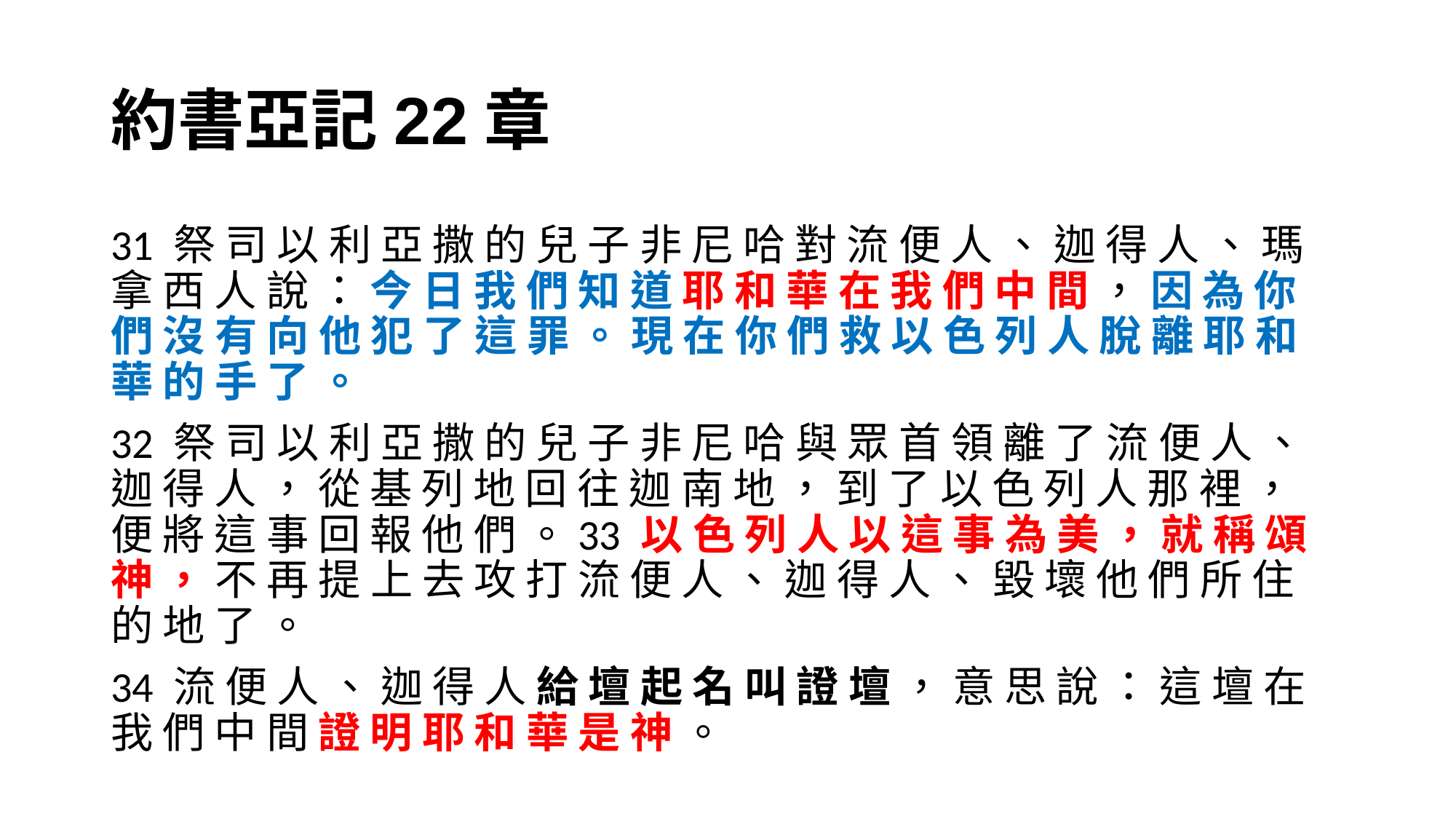

# 約書亞記22章
31 祭 司 以 利 亞 撒 的 兒 子 非 尼 哈 對 流 便 人 、 迦 得 人 、 瑪 拿 西 人 說 ： 今 日 我 們 知 道 耶 和 華 在 我 們 中 間 ， 因 為 你 們 沒 有 向 他 犯 了 這 罪 。 現 在 你 們 救 以 色 列 人 脫 離 耶 和 華 的 手 了 。
32 祭 司 以 利 亞 撒 的 兒 子 非 尼 哈 與 眾 首 領 離 了 流 便 人 、 迦 得 人 ， 從 基 列 地 回 往 迦 南 地 ， 到 了 以 色 列 人 那 裡 ， 便 將 這 事 回 報 他 們 。33 以 色 列 人 以 這 事 為 美 ， 就 稱 頌 神 ， 不 再 提 上 去 攻 打 流 便 人 、 迦 得 人 、 毀 壞 他 們 所 住 的 地 了 。
34 流 便 人 、 迦 得 人 給 壇 起 名 叫 證 壇 ， 意 思 說 ： 這 壇 在 我 們 中 間 證 明 耶 和 華 是 神 。